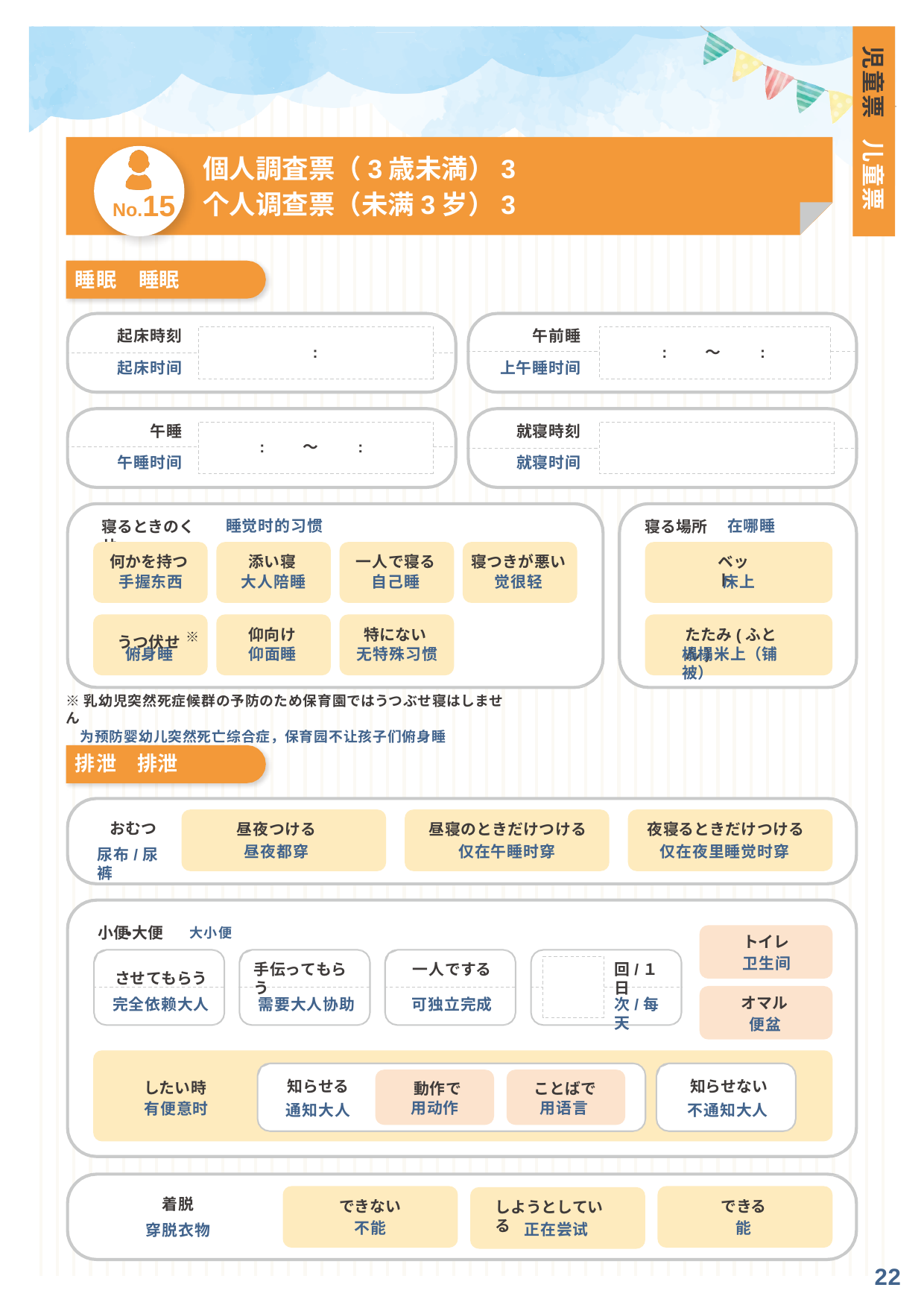

児童票

儿童票

個人調査票（3歳未満）3
个人调查票（未满3岁）3
No.15
睡眠
睡眠

起床時刻
午前睡

:
～
:
:
起床时间
上午睡时间

午睡
就寝時刻

:
:
～
:
午睡时间
就寝时间

睡觉时的习惯
在哪睡
寝るときのくせ
寝る場所

何かを持つ
添い寝
一人で寝る
寝つきが悪い
ベット
手握东西
大人陪睡
自己睡
觉很轻
床上

うつ伏せ ※
仰向け
仰面睡
特にない
たたみ(ふとん)
俯身睡
无特殊习惯
榻榻米上（铺被）
※乳幼児突然死症候群の予防のため保育園ではうつぶせ寝はしません
为预防婴幼儿突然死亡综合症，保育园不让孩子们俯身睡
排泄
排泄

おむつ
夜寝るときだけつける
昼夜つける
昼寝のときだけつける
仅在夜里睡觉时穿
昼夜都穿
仅在午睡时穿
尿布/尿裤

小便・大便	大小便

させてもらう

トイレ
卫生间

オマル

手伝ってもらう
一人でする
回/１日
完全依赖大人
需要大人协助
可独立完成
次/每天
便盆

知らせる
通知大人
知らせない
不通知大人
したい時
有便意时
動作で
用动作
ことばで
用语言

着脱
できない
できる
しようとしている
不能
能
正在尝试
穿脱衣物
22